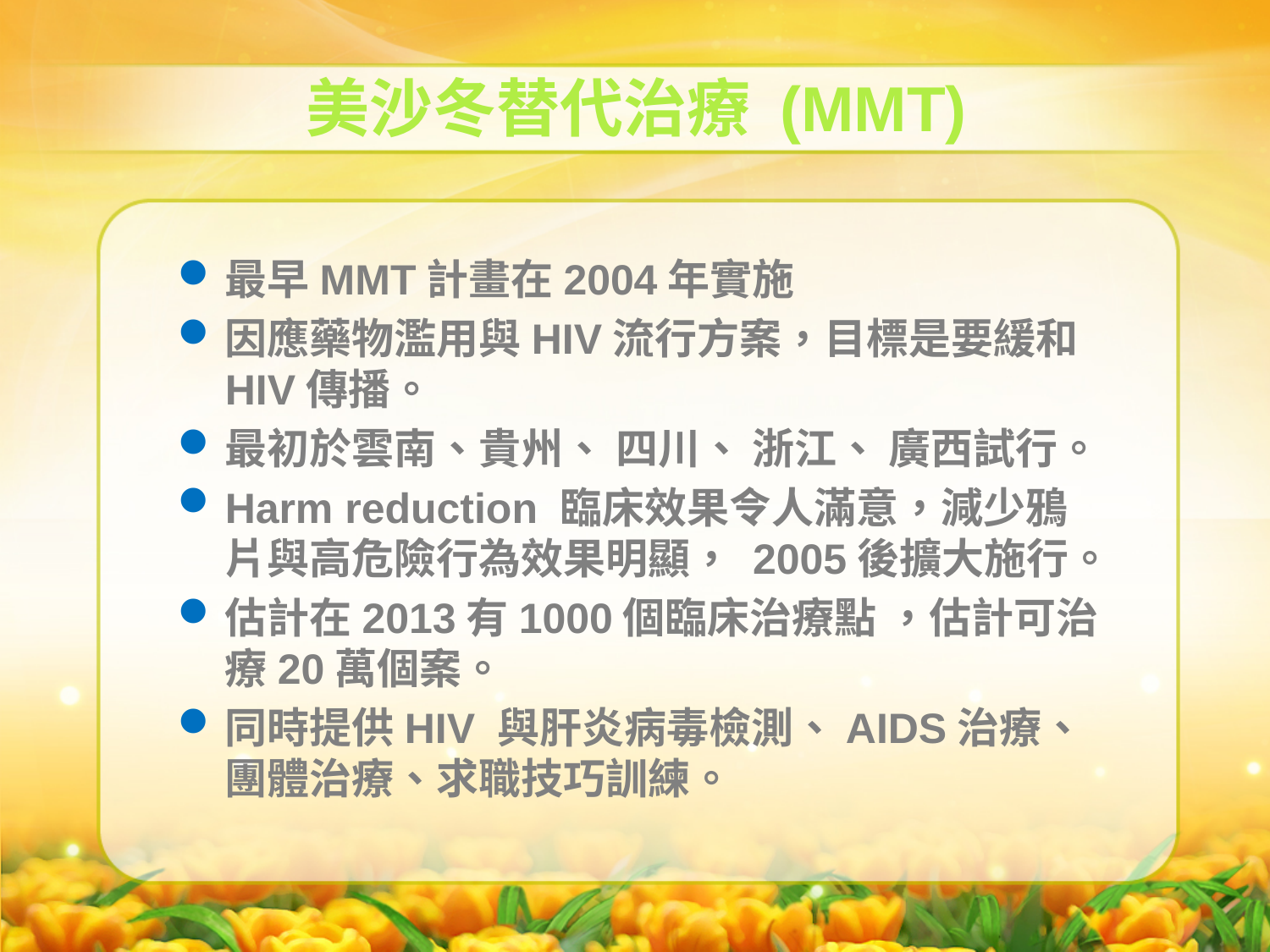

美沙冬替代治療 (MMT)
最早MMT計畫在2004年實施
因應藥物濫用與HIV流行方案，目標是要緩和HIV傳播。
最初於雲南、貴州、 四川、 浙江、 廣西試行。
Harm reduction 臨床效果令人滿意，減少鴉片與高危險行為效果明顯， 2005後擴大施行。
估計在2013有1000個臨床治療點 ，估計可治療20萬個案。
同時提供HIV 與肝炎病毒檢測、AIDS治療、團體治療、求職技巧訓練。